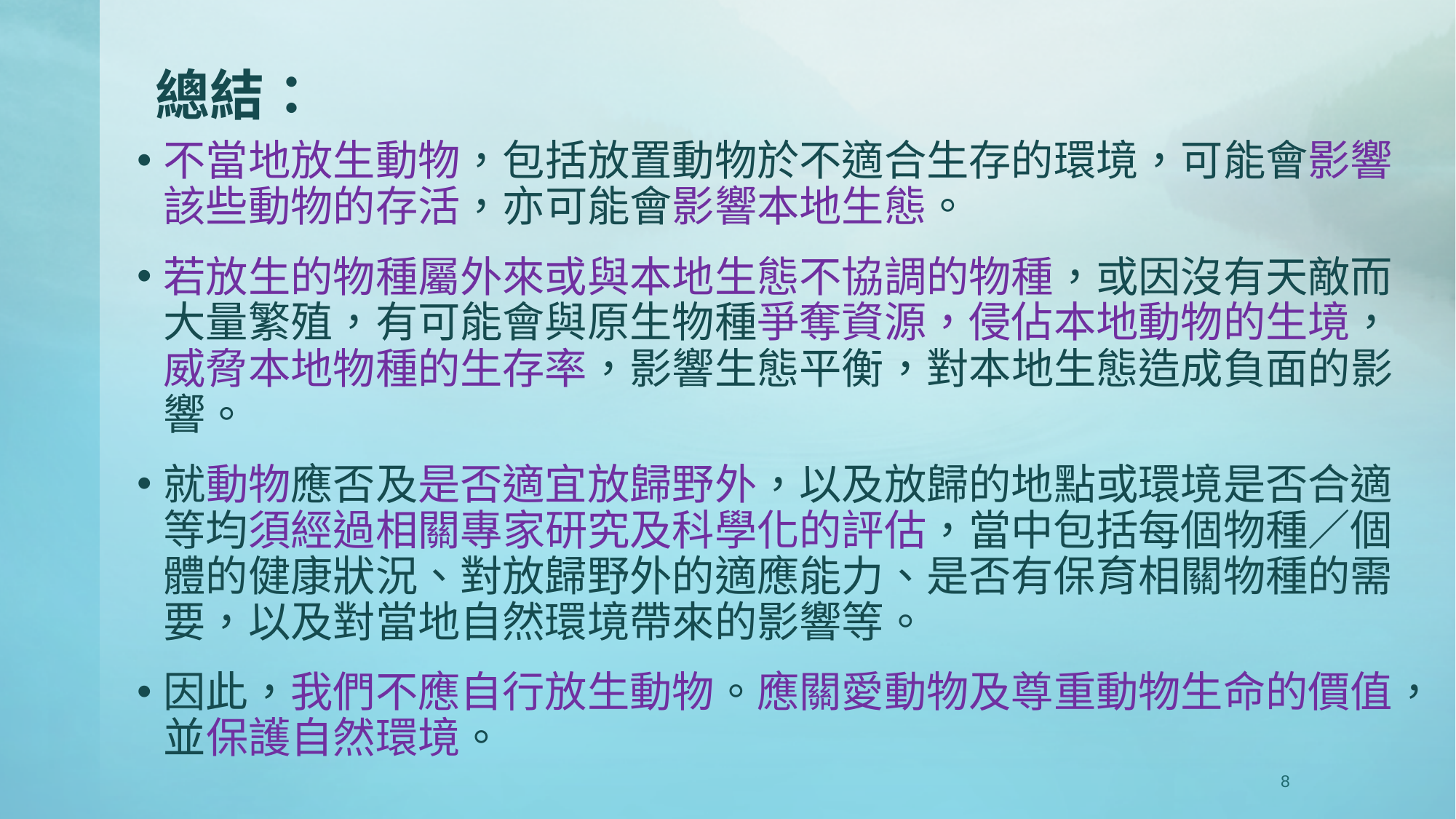

# 總結：
不當地放生動物，包括放置動物於不適合生存的環境，可能會影響該些動物的存活，亦可能會影響本地生態。
若放生的物種屬外來或與本地生態不協調的物種，或因沒有天敵而大量繁殖，有可能會與原生物種爭奪資源，侵佔本地動物的生境，威脅本地物種的生存率，影響生態平衡，對本地生態造成負面的影響。
就動物應否及是否適宜放歸野外，以及放歸的地點或環境是否合適等均須經過相關專家研究及科學化的評估，當中包括每個物種／個體的健康狀況、對放歸野外的適應能力、是否有保育相關物種的需要，以及對當地自然環境帶來的影響等。
因此，我們不應自行放生動物。應關愛動物及尊重動物生命的價值，並保護自然環境。

8